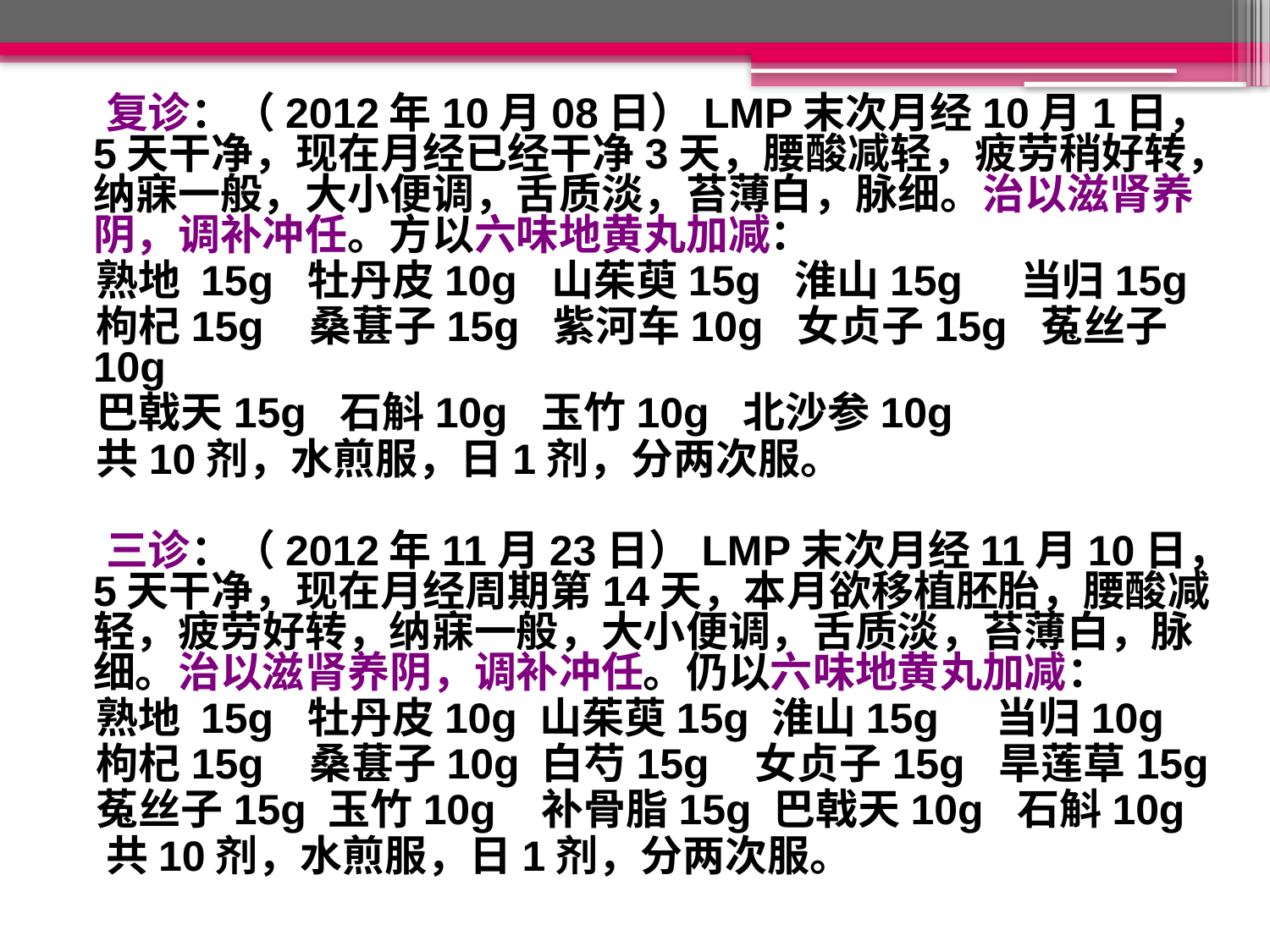

复诊：（2012年10月08日）LMP末次月经10月1日，5天干净，现在月经已经干净3天，腰酸减轻，疲劳稍好转，纳寐一般，大小便调，舌质淡，苔薄白，脉细。治以滋肾养阴，调补冲任。方以六味地黄丸加减：
   熟地 15g  牡丹皮10g  山茱萸15g  淮山15g    当归15g
   枸杞15g   桑葚子15g  紫河车10g  女贞子15g  菟丝子10g
   巴戟天15g  石斛10g  玉竹10g  北沙参10g
   共10剂，水煎服，日1剂，分两次服。

    三诊：（2012年11月23日）LMP末次月经11月10日，5天干净，现在月经周期第14天，本月欲移植胚胎，腰酸减轻，疲劳好转，纳寐一般，大小便调，舌质淡，苔薄白，脉细。治以滋肾养阴，调补冲任。仍以六味地黄丸加减：
   熟地 15g  牡丹皮10g 山茱萸15g 淮山15g    当归10g
   枸杞15g   桑葚子10g 白芍15g   女贞子15g  旱莲草15g
   菟丝子15g 玉竹10g   补骨脂15g 巴戟天10g  石斛10g
    共10剂，水煎服，日1剂，分两次服。